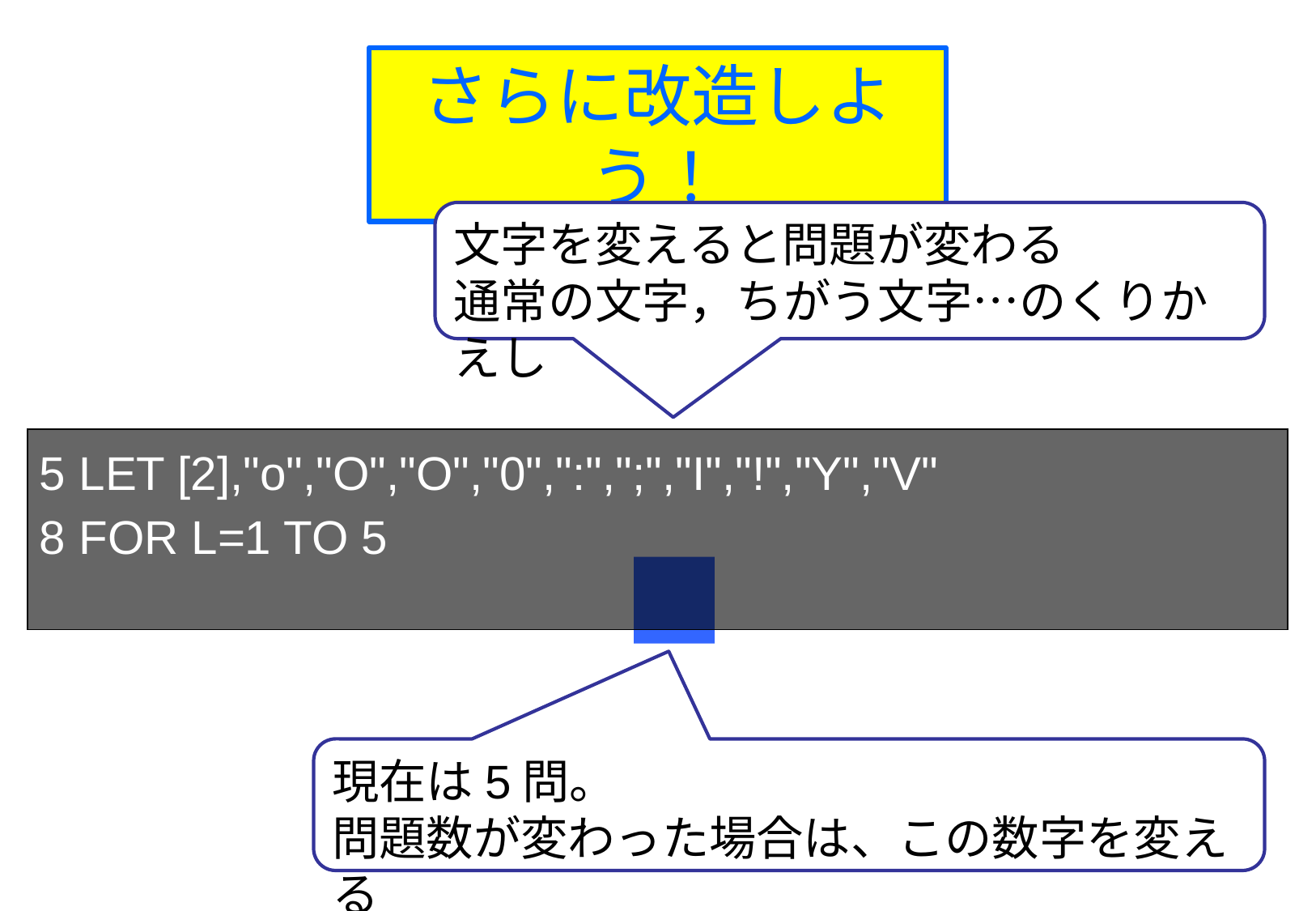

さらに改造しよう！
文字を変えると問題が変わる
通常の文字，ちがう文字…のくりかえし
5 LET [2],"o","O","O","0",":",";","I","!","Y","V"
8 FOR L=1 TO 5

現在は5問。
問題数が変わった場合は、この数字を変える